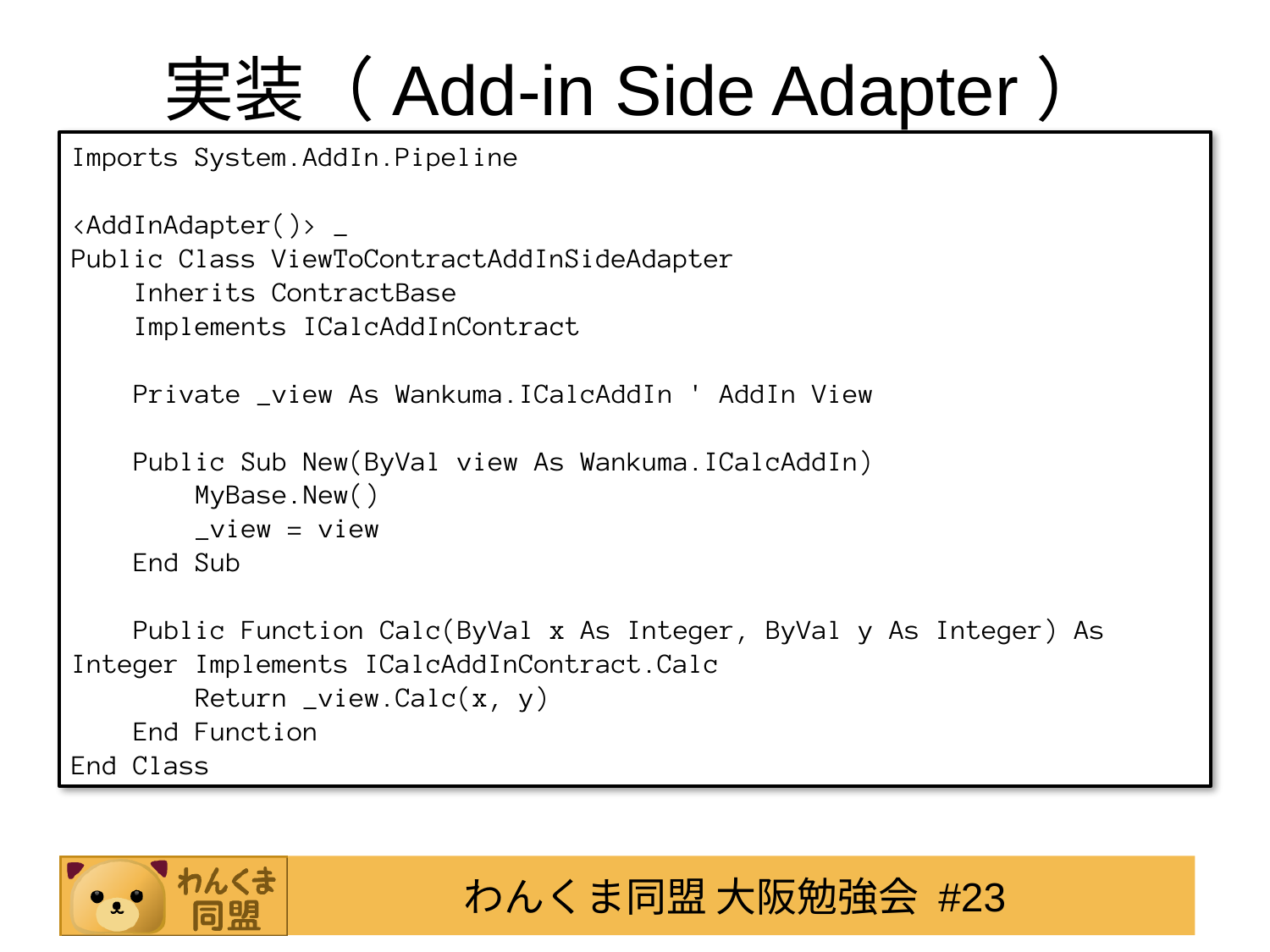

# 実装（Add-in Side Adapter）
Imports System.AddIn.Pipeline

<AddInAdapter()> _
Public Class ViewToContractAddInSideAdapter
    Inherits ContractBase
    Implements ICalcAddInContract

    Private _view As Wankuma.ICalcAddIn ' AddIn View

    Public Sub New(ByVal view As Wankuma.ICalcAddIn)
        MyBase.New()
        _view = view
    End Sub

    Public Function Calc(ByVal x As Integer, ByVal y As Integer) As Integer Implements ICalcAddInContract.Calc
        Return _view.Calc(x, y)
    End Function
End Class